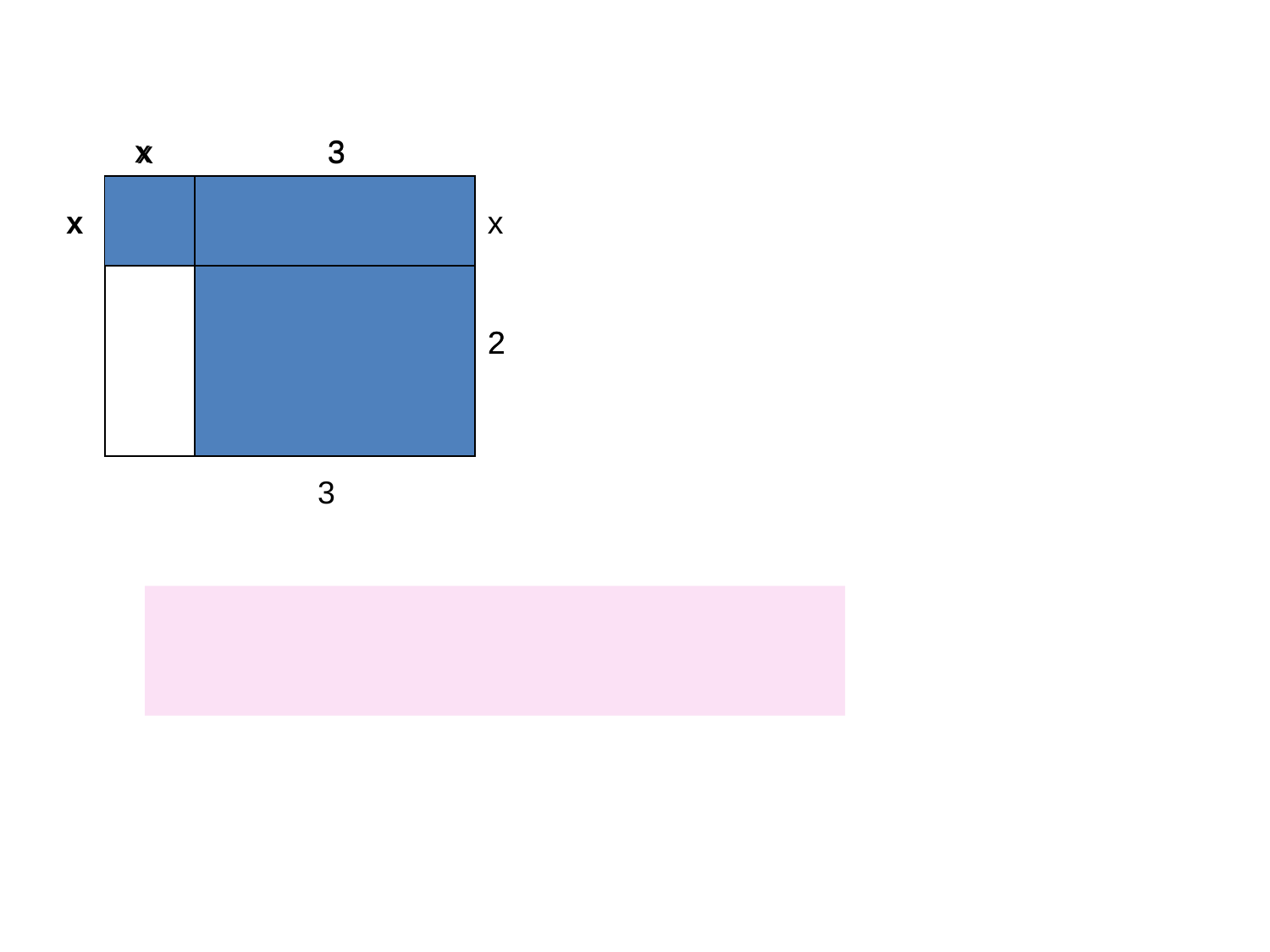

x
3
x

x
3

x

2
3

x

2

S阴影=x2+3(x+2)